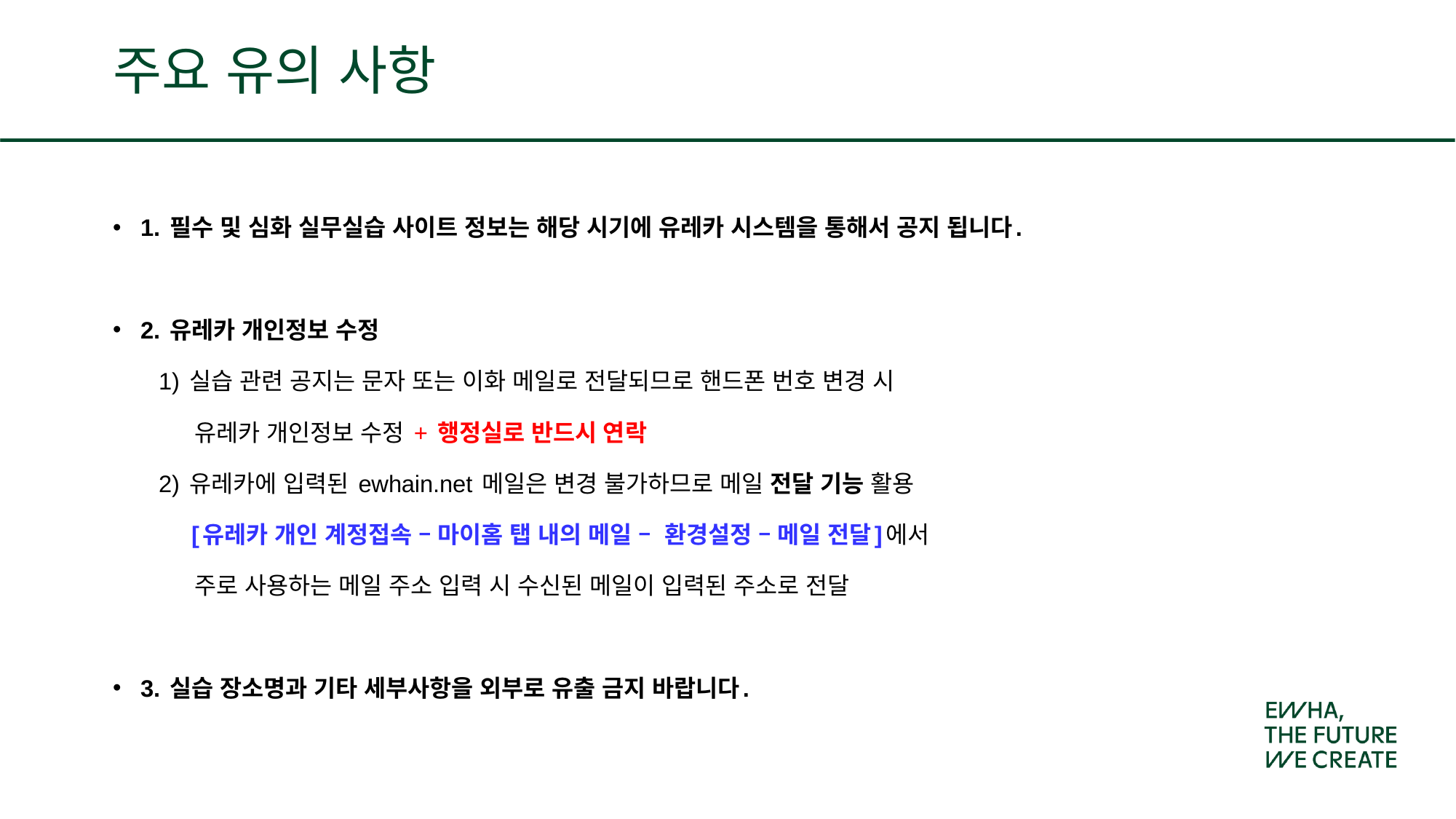

# 주요 유의 사항
1. 필수 및 심화 실무실습 사이트 정보는 해당 시기에 유레카 시스템을 통해서 공지 됩니다.

2. 유레카 개인정보 수정
       1) 실습 관련 공지는 문자 또는 이화 메일로 전달되므로 핸드폰 번호 변경 시
            유레카 개인정보 수정 + 행정실로 반드시 연락
       2) 유레카에 입력된 ewhain.net 메일은 변경 불가하므로 메일 전달 기능 활용
            [유레카 개인 계정접속 – 마이홈 탭 내의 메일 –  환경설정 – 메일 전달]에서
            주로 사용하는 메일 주소 입력 시 수신된 메일이 입력된 주소로 전달

3. 실습 장소명과 기타 세부사항을 외부로 유출 금지 바랍니다.